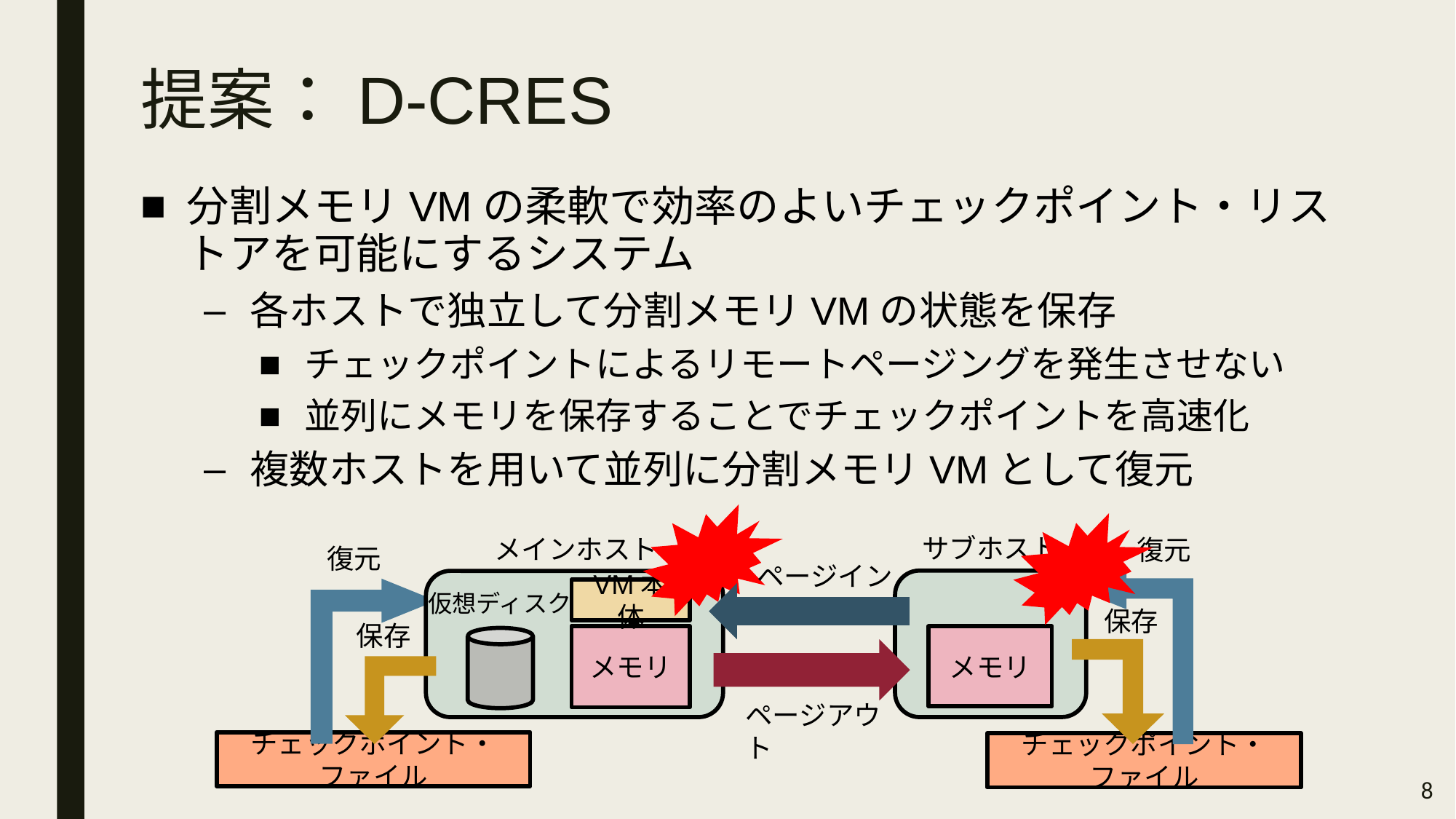

# 提案：D-CRES
分割メモリVMの柔軟で効率のよいチェックポイント・リストアを可能にするシステム
各ホストで独立して分割メモリVMの状態を保存
チェックポイントによるリモートページングを発生させない
並列にメモリを保存することでチェックポイントを高速化
複数ホストを用いて並列に分割メモリVMとして復元

サブホスト
メインホスト
復元
復元
ページイン

VM本体
仮想ディスク

保存
保存
メモリ
メモリ

ページアウト
チェックポイント・ファイル
チェックポイント・ファイル
8